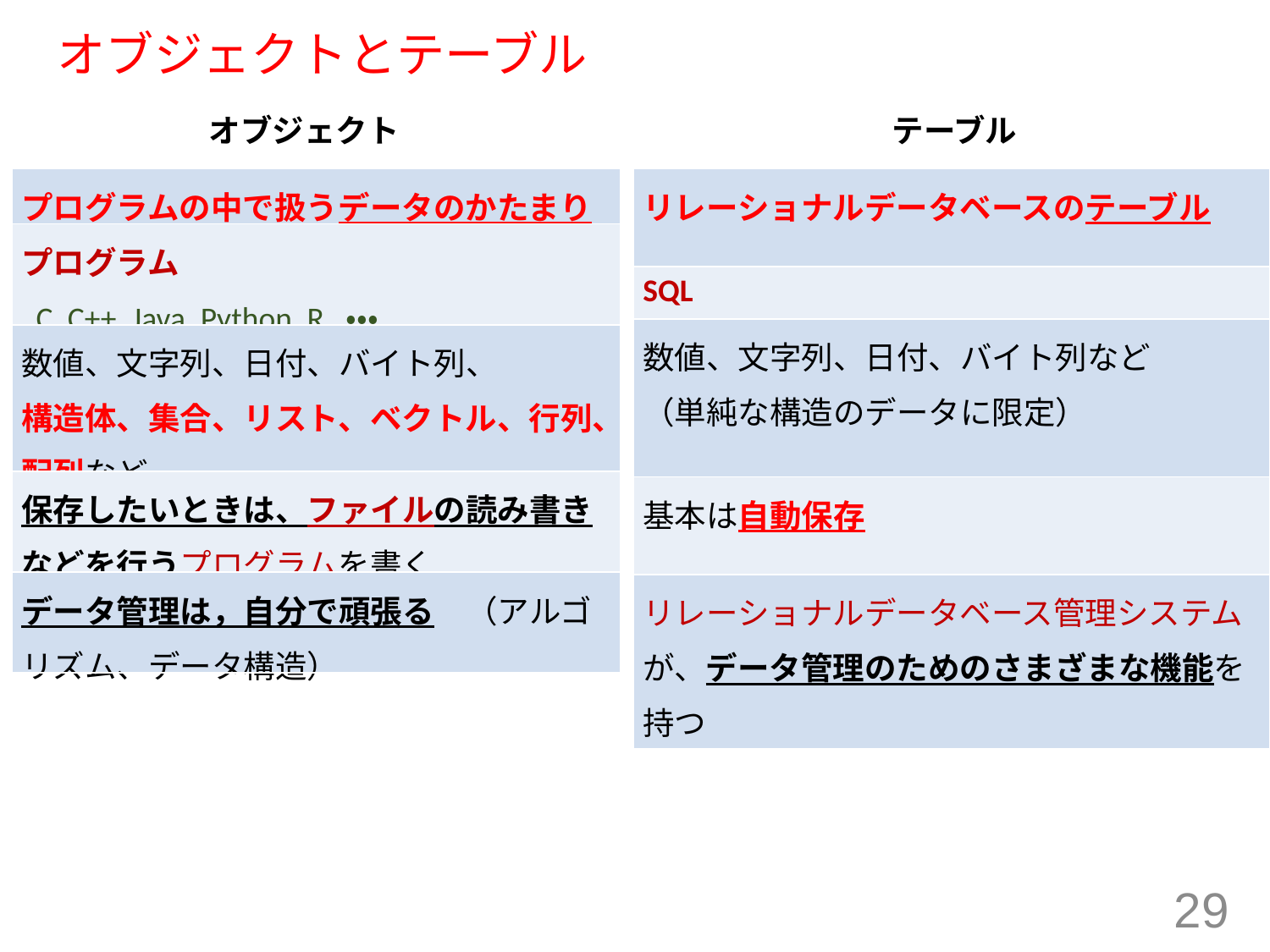

# オブジェクトとテーブル
オブジェクト
テーブル
| プログラムの中で扱うデータのかたまり |
| --- |
| プログラム C, C++, Java, Python, R, ・・・ |
| 数値、文字列、日付、バイト列、 構造体、集合、リスト、ベクトル、行列、配列など |
| 保存したいときは、ファイルの読み書きなどを行うプログラムを書く |
| データ管理は，自分で頑張る　（アルゴリズム、データ構造） |
| リレーショナルデータベースのテーブル |
| --- |
| SQL |
| 数値、文字列、日付、バイト列など （単純な構造のデータに限定） |
| 基本は自動保存 |
| リレーショナルデータベース管理システムが、データ管理のためのさまざまな機能を持つ |
29